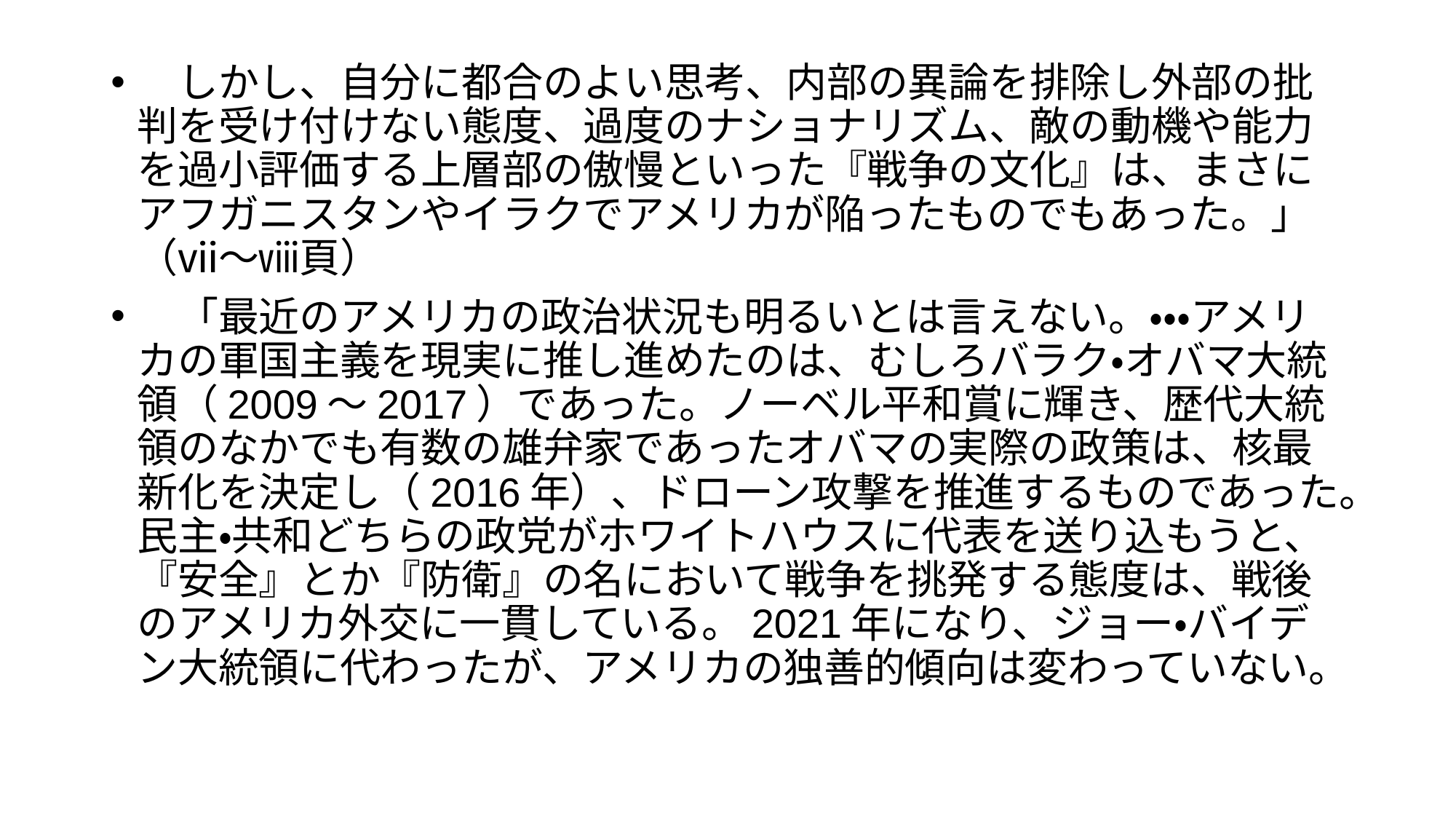

#
　しかし、自分に都合のよい思考、内部の異論を排除し外部の批判を受け付けない態度、過度のナショナリズム、敵の動機や能力を過小評価する上層部の傲慢といった『戦争の文化』は、まさにアフガニスタンやイラクでアメリカが陥ったものでもあった。」（ⅶ～ⅷ頁）
　「最近のアメリカの政治状況も明るいとは言えない。・・・アメリカの軍国主義を現実に推し進めたのは、むしろバラク・オバマ大統領（2009～2017）であった。ノーベル平和賞に輝き、歴代大統領のなかでも有数の雄弁家であったオバマの実際の政策は、核最新化を決定し（2016年）、ドローン攻撃を推進するものであった。民主・共和どちらの政党がホワイトハウスに代表を送り込もうと、『安全』とか『防衛』の名において戦争を挑発する態度は、戦後のアメリカ外交に一貫している。2021年になり、ジョー・バイデン大統領に代わったが、アメリカの独善的傾向は変わっていない。